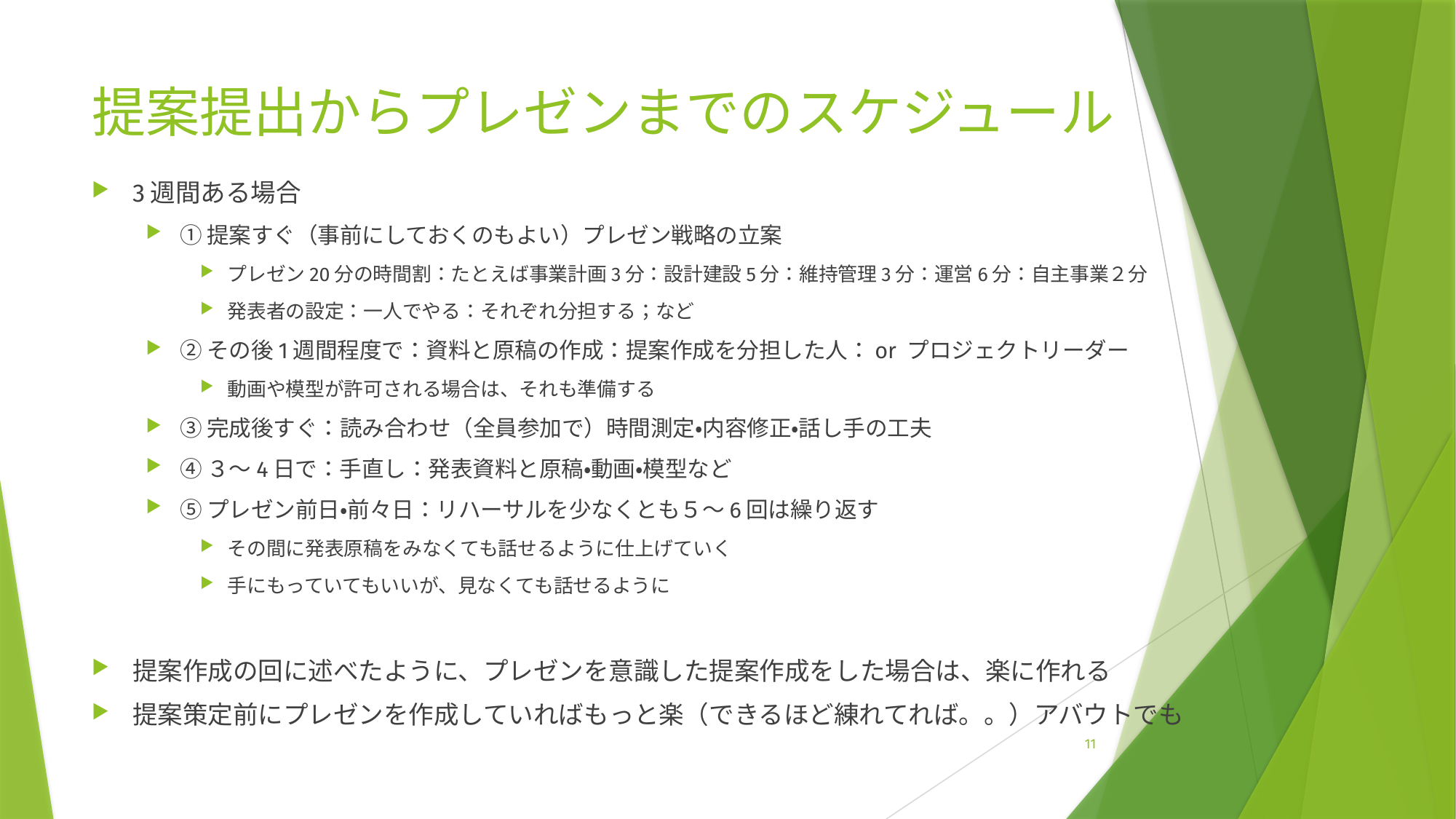

# 提案提出からプレゼンまでのスケジュール
3週間ある場合
①提案すぐ（事前にしておくのもよい）プレゼン戦略の立案
プレゼン20分の時間割：たとえば事業計画3分：設計建設5分：維持管理3分：運営6分：自主事業２分
発表者の設定：一人でやる：それぞれ分担する；など
②その後1週間程度で：資料と原稿の作成：提案作成を分担した人：or プロジェクトリーダー
動画や模型が許可される場合は、それも準備する
③完成後すぐ：読み合わせ（全員参加で）時間測定・内容修正・話し手の工夫
④３～4日で：手直し：発表資料と原稿・動画・模型など
⑤プレゼン前日・前々日：リハーサルを少なくとも５～6回は繰り返す
その間に発表原稿をみなくても話せるように仕上げていく
手にもっていてもいいが、見なくても話せるように

提案作成の回に述べたように、プレゼンを意識した提案作成をした場合は、楽に作れる
提案策定前にプレゼンを作成していればもっと楽（できるほど練れてれば。。）アバウトでも

11